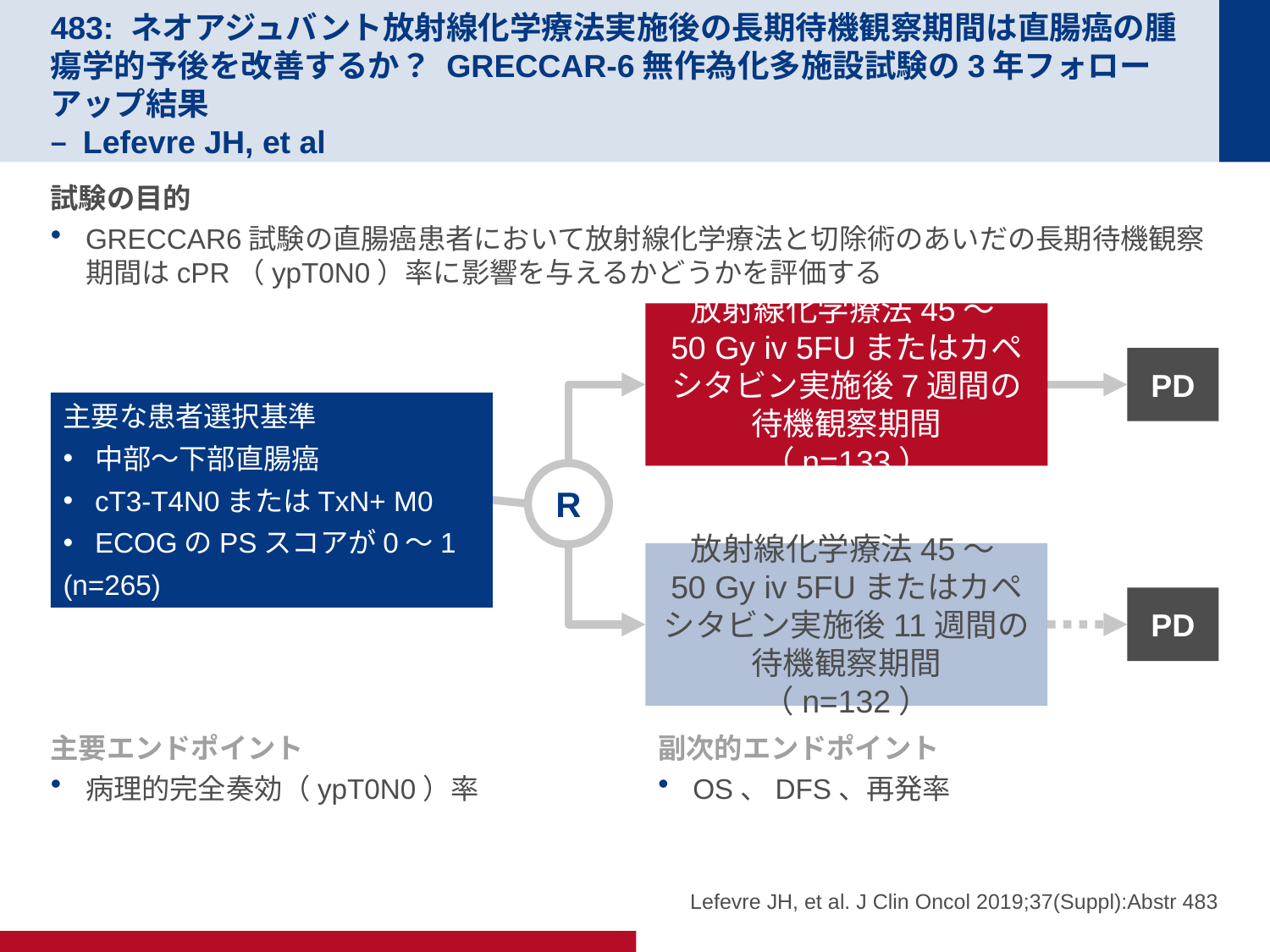

# 483: ネオアジュバント放射線化学療法実施後の長期待機観察期間は直腸癌の腫瘍学的予後を改善するか？ GRECCAR-6無作為化多施設試験の3年フォローアップ結果 – Lefevre JH, et al
試験の目的
GRECCAR6試験の直腸癌患者において放射線化学療法と切除術のあいだの長期待機観察期間はcPR（ypT0N0）率に影響を与えるかどうかを評価する
放射線化学療法45～50 Gy iv 5FUまたはカペシタビン実施後7週間の待機観察期間
（n=133）
PD
主要な患者選択基準
中部～下部直腸癌
cT3-T4N0またはTxN+ M0
ECOGのPSスコアが0～1
(n=265)
R
放射線化学療法45～50 Gy iv 5FUまたはカペシタビン実施後11週間の待機観察期間
（n=132）
PD
主要エンドポイント
病理的完全奏効（ypT0N0）率
副次的エンドポイント
OS、DFS、再発率
Lefevre JH, et al. J Clin Oncol 2019;37(Suppl):Abstr 483